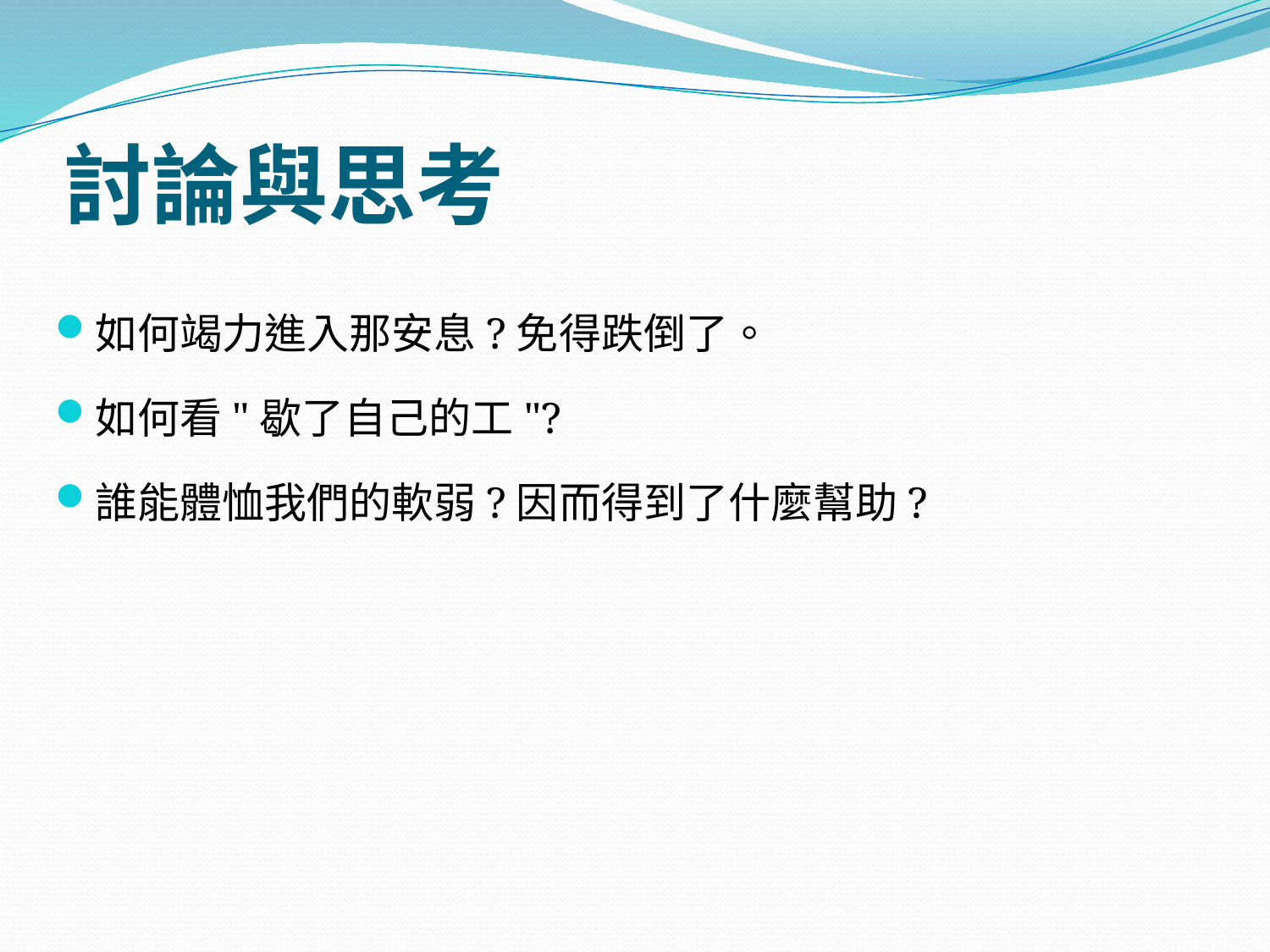

# 討論與思考
如何竭力進入那安息?免得跌倒了。
如何看"歇了自己的工"?
誰能體恤我們的軟弱?因而得到了什麼幫助?